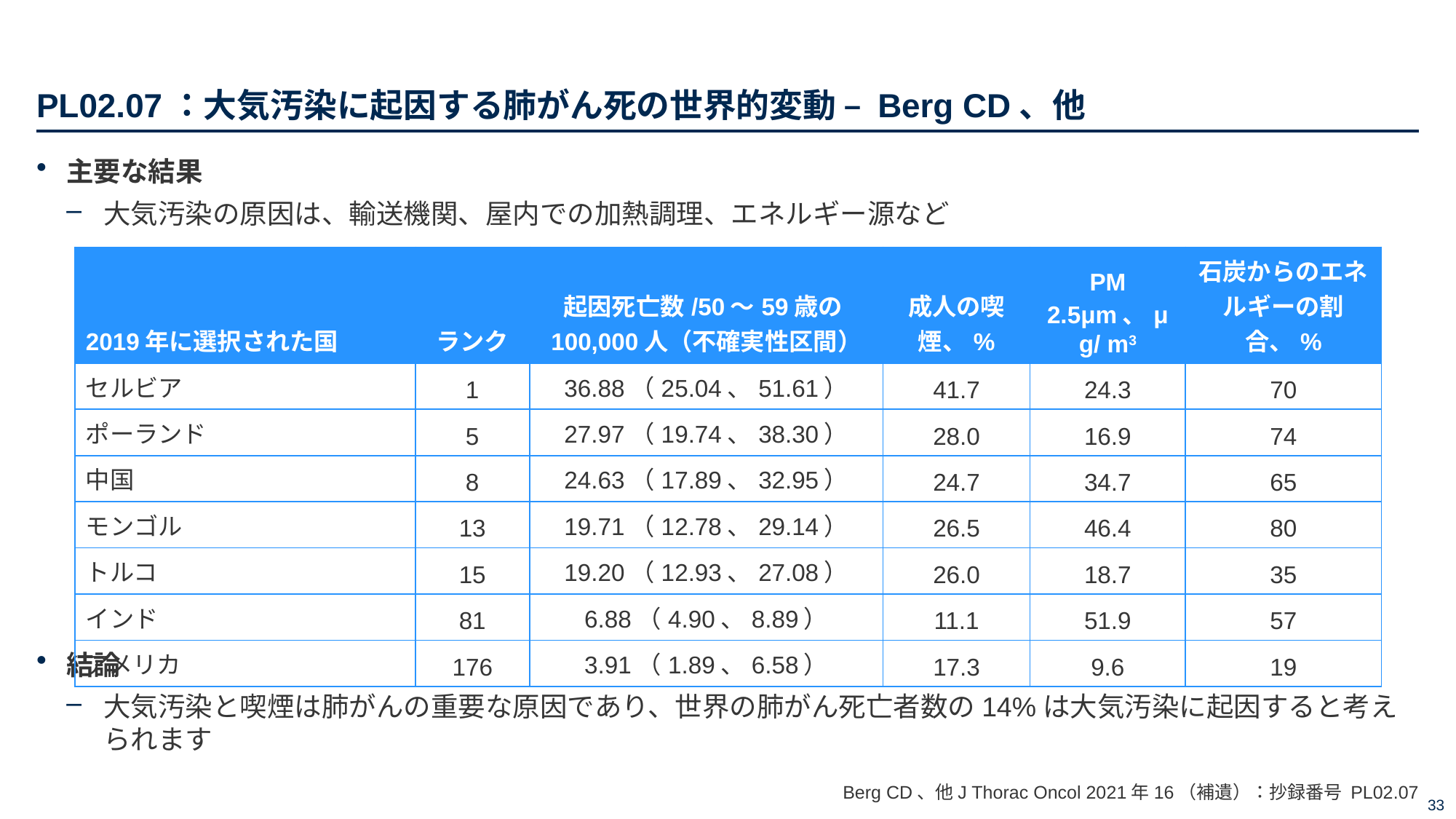

# PL02.07：大気汚染に起因する肺がん死の世界的変動 – Berg CD、他
主要な結果
大気汚染の原因は、輸送機関、屋内での加熱調理、エネルギー源など
結論
大気汚染と喫煙は肺がんの重要な原因であり、世界の肺がん死亡者数の14%は大気汚染に起因すると考えられます
| 2019年に選択された国 | ランク | 起因死亡数/50〜59歳の100,000人（不確実性区間） | 成人の喫煙、% | PM 2.5μm、μg/ m3 | 石炭からのエネルギーの割合、% |
| --- | --- | --- | --- | --- | --- |
| セルビア | 1 | 36.88（25.04、51.61） | 41.7 | 24.3 | 70 |
| ポーランド | 5 | 27.97（19.74、38.30） | 28.0 | 16.9 | 74 |
| 中国 | 8 | 24.63（17.89、32.95） | 24.7 | 34.7 | 65 |
| モンゴル | 13 | 19.71（12.78、29.14） | 26.5 | 46.4 | 80 |
| トルコ | 15 | 19.20（12.93、27.08） | 26.0 | 18.7 | 35 |
| インド | 81 | 6.88（4.90、8.89） | 11.1 | 51.9 | 57 |
| アメリカ | 176 | 3.91（1.89、6.58） | 17.3 | 9.6 | 19 |
Berg CD、他J Thorac Oncol 2021年16（補遺）：抄録番号 PL02.07